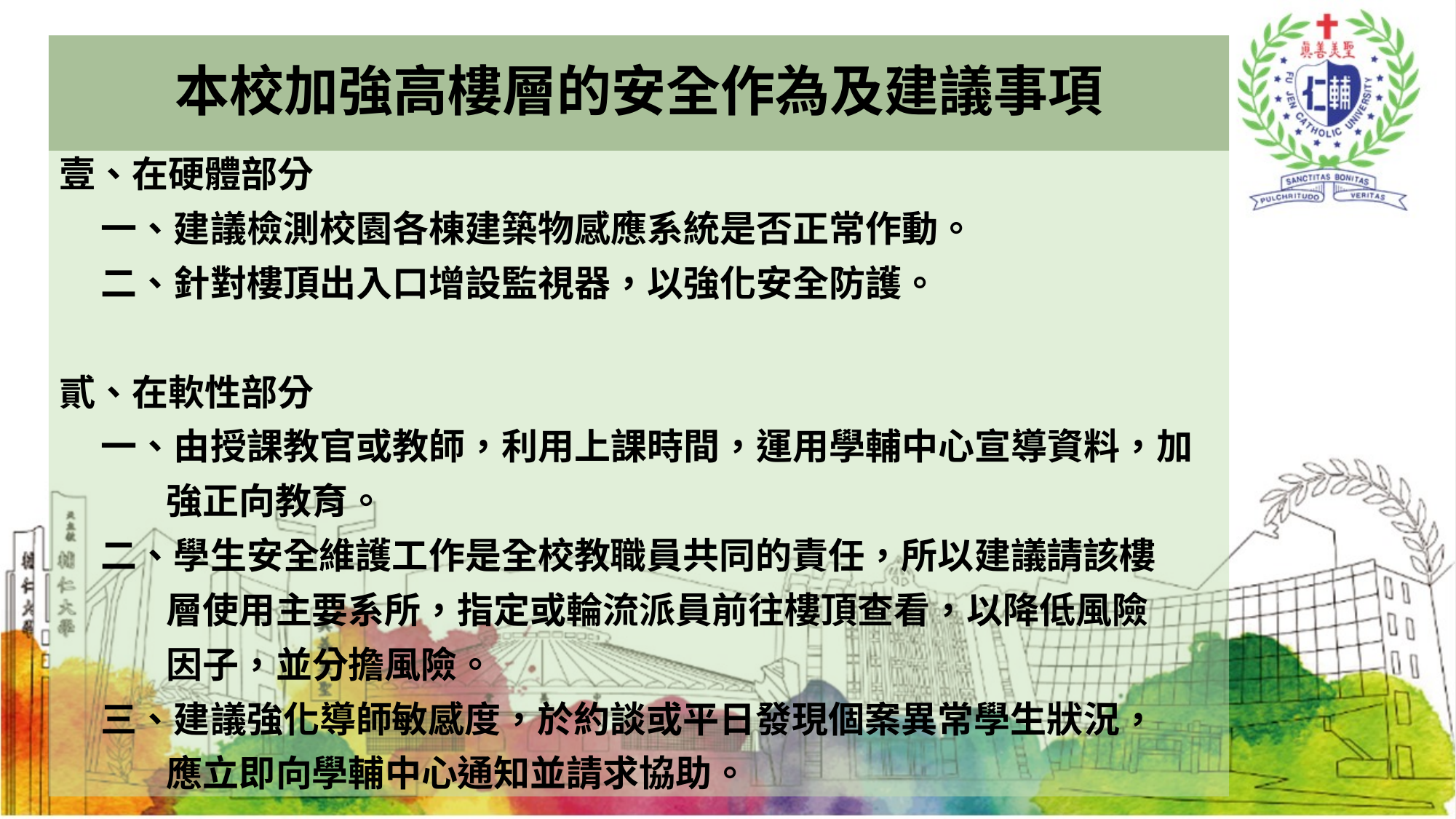

# 本校加強高樓層的安全作為及建議事項
壹、在硬體部分
    一、建議檢測校園各棟建築物感應系統是否正常作動。
    二、針對樓頂出入口增設監視器，以強化安全防護。

貳、在軟性部分
    一、由授課教官或教師，利用上課時間，運用學輔中心宣導資料，加
            強正向教育。
    二、學生安全維護工作是全校教職員共同的責任，所以建議請該樓
            層使用主要系所，指定或輪流派員前往樓頂查看，以降低風險
            因子，並分擔風險。
    三、建議強化導師敏感度，於約談或平日發現個案異常學生狀況，
            應立即向學輔中心通知並請求協助。